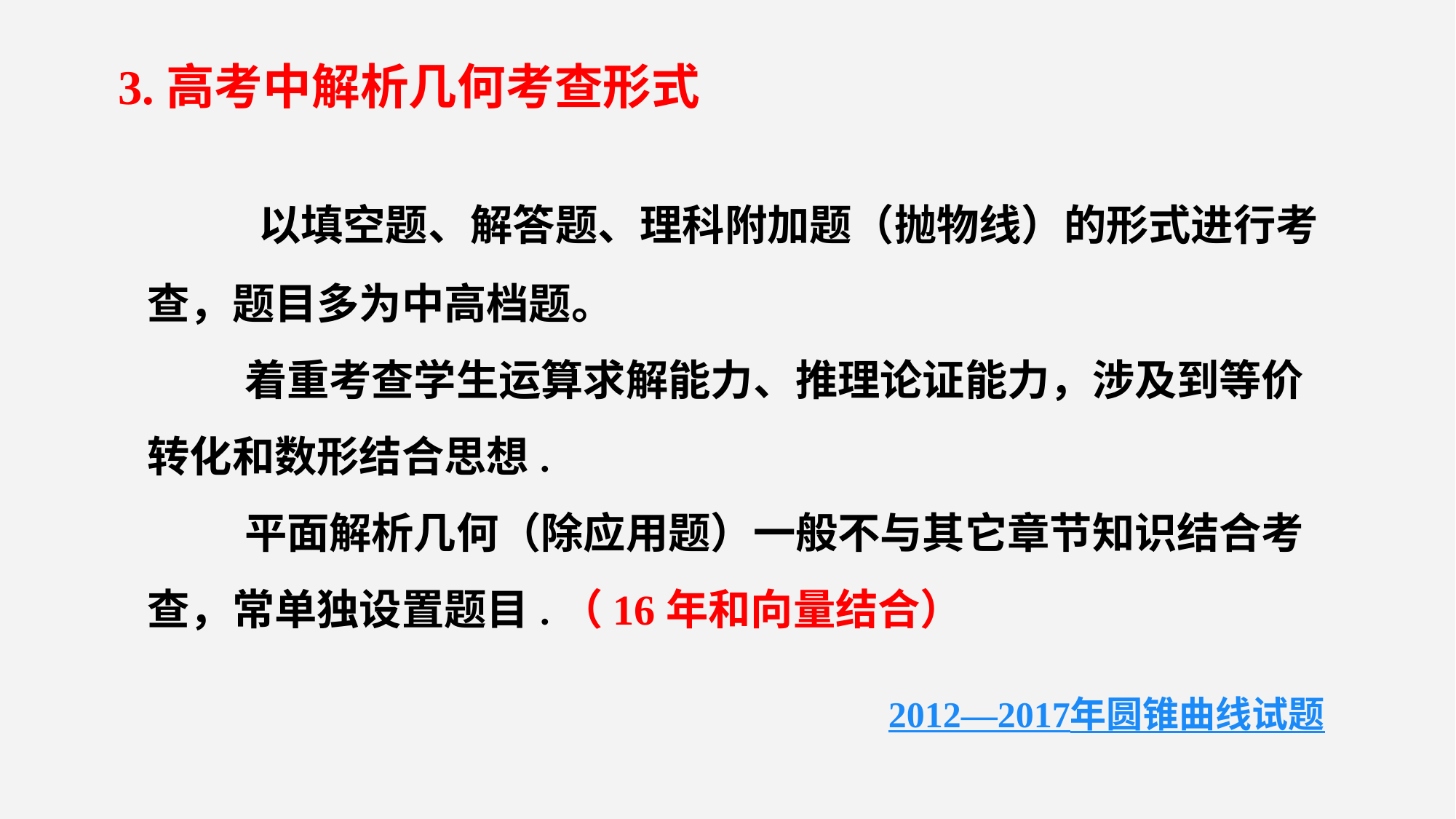

3.高考中解析几何考查形式
        以填空题、解答题、理科附加题（抛物线）的形式进行考查，题目多为中高档题。
         着重考查学生运算求解能力、推理论证能力，涉及到等价转化和数形结合思想.
         平面解析几何（除应用题）一般不与其它章节知识结合考查，常单独设置题目.（16年和向量结合）
2012—2017年圆锥曲线试题